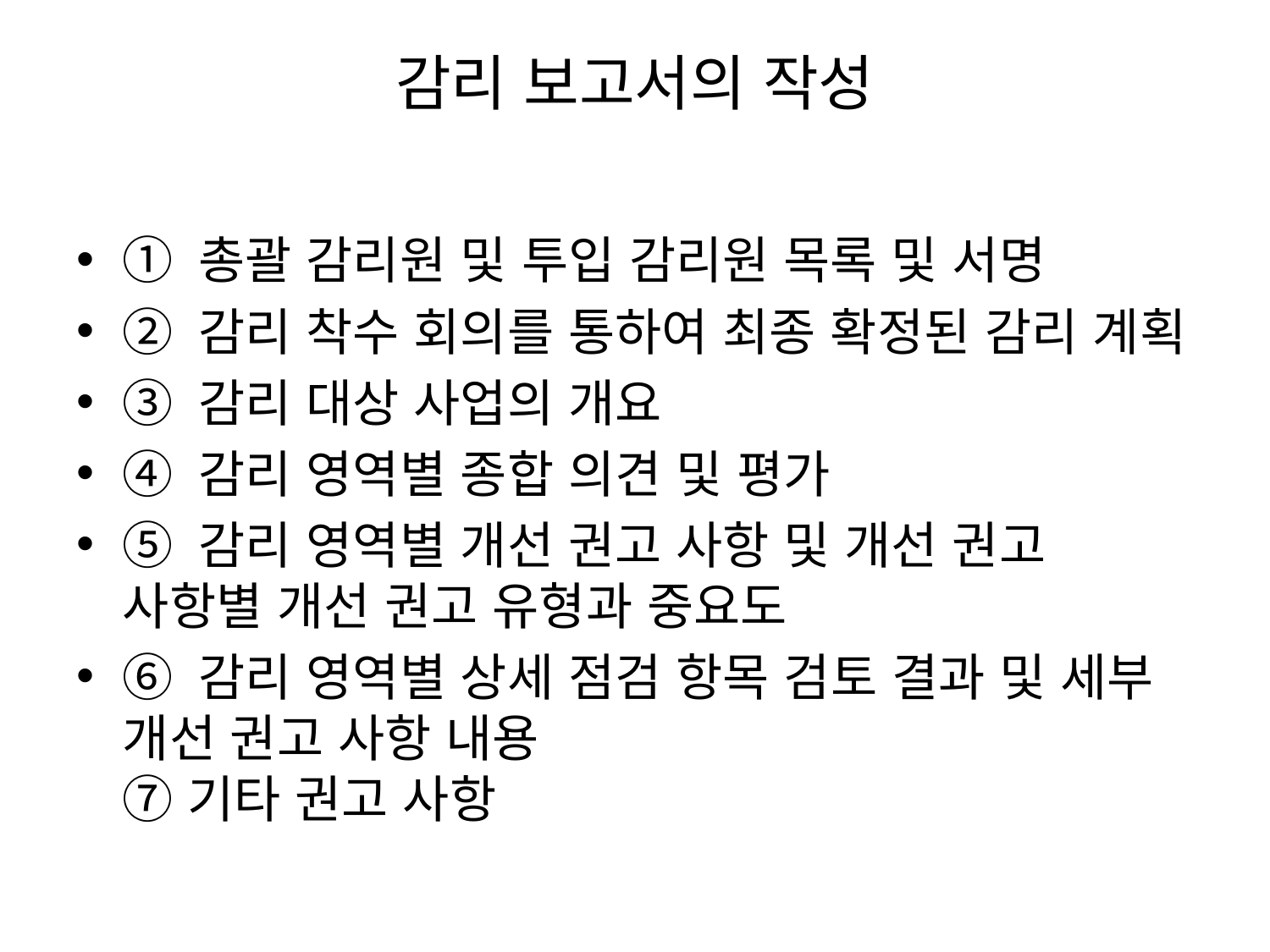

# 감리 보고서의 작성
① 총괄 감리원 및 투입 감리원 목록 및 서명
② 감리 착수 회의를 통하여 최종 확정된 감리 계획
③ 감리 대상 사업의 개요
④ 감리 영역별 종합 의견 및 평가
⑤ 감리 영역별 개선 권고 사항 및 개선 권고 사항별 개선 권고 유형과 중요도
⑥ 감리 영역별 상세 점검 항목 검토 결과 및 세부 개선 권고 사항 내용
⑦ 기타 권고 사항